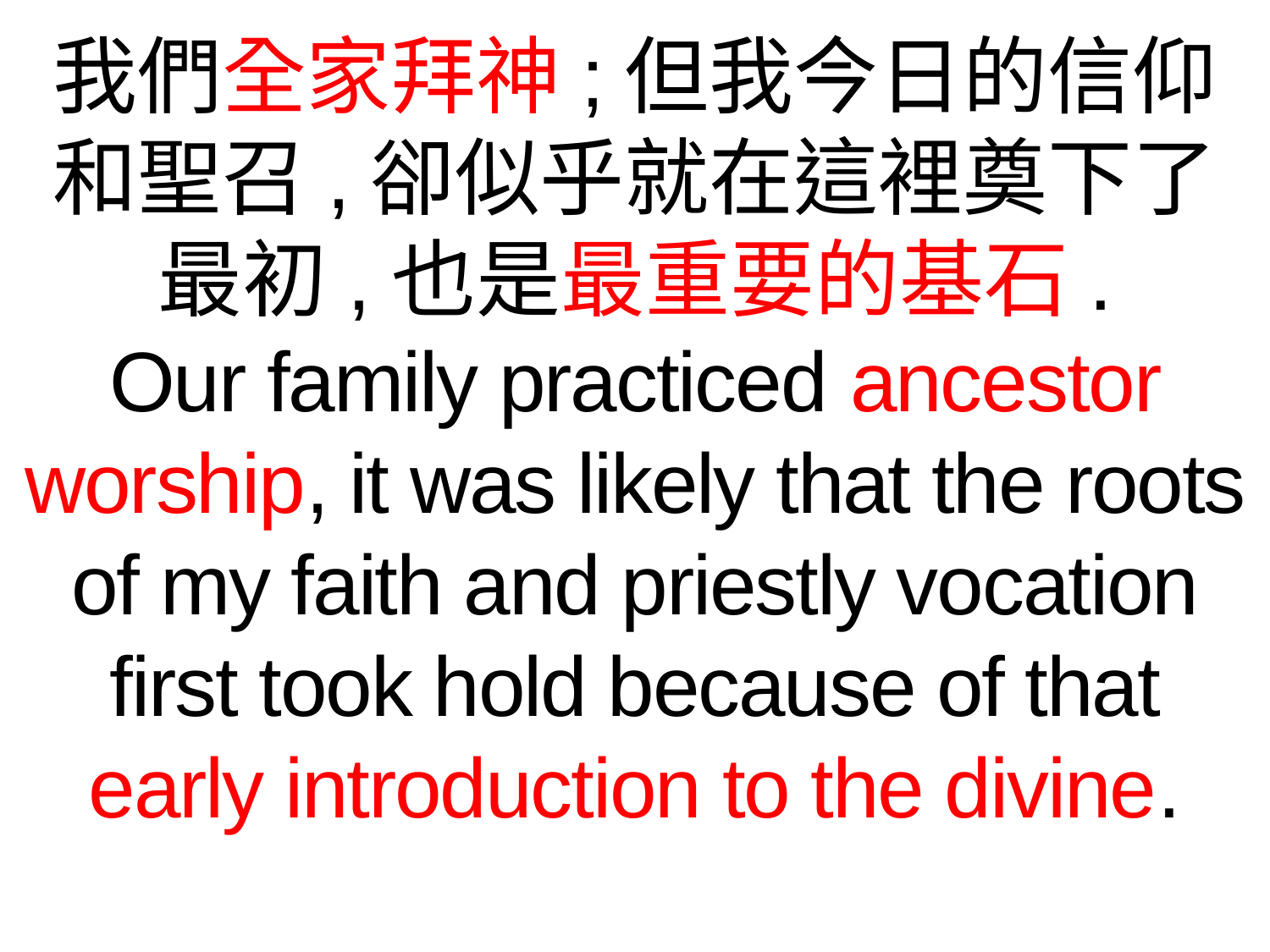

我們全家拜神;但我今日的信仰和聖召,卻似乎就在這裡奠下了最初,也是最重要的基石.
Our family practiced ancestor worship, it was likely that the roots of my faith and priestly vocation first took hold because of that early introduction to the divine.